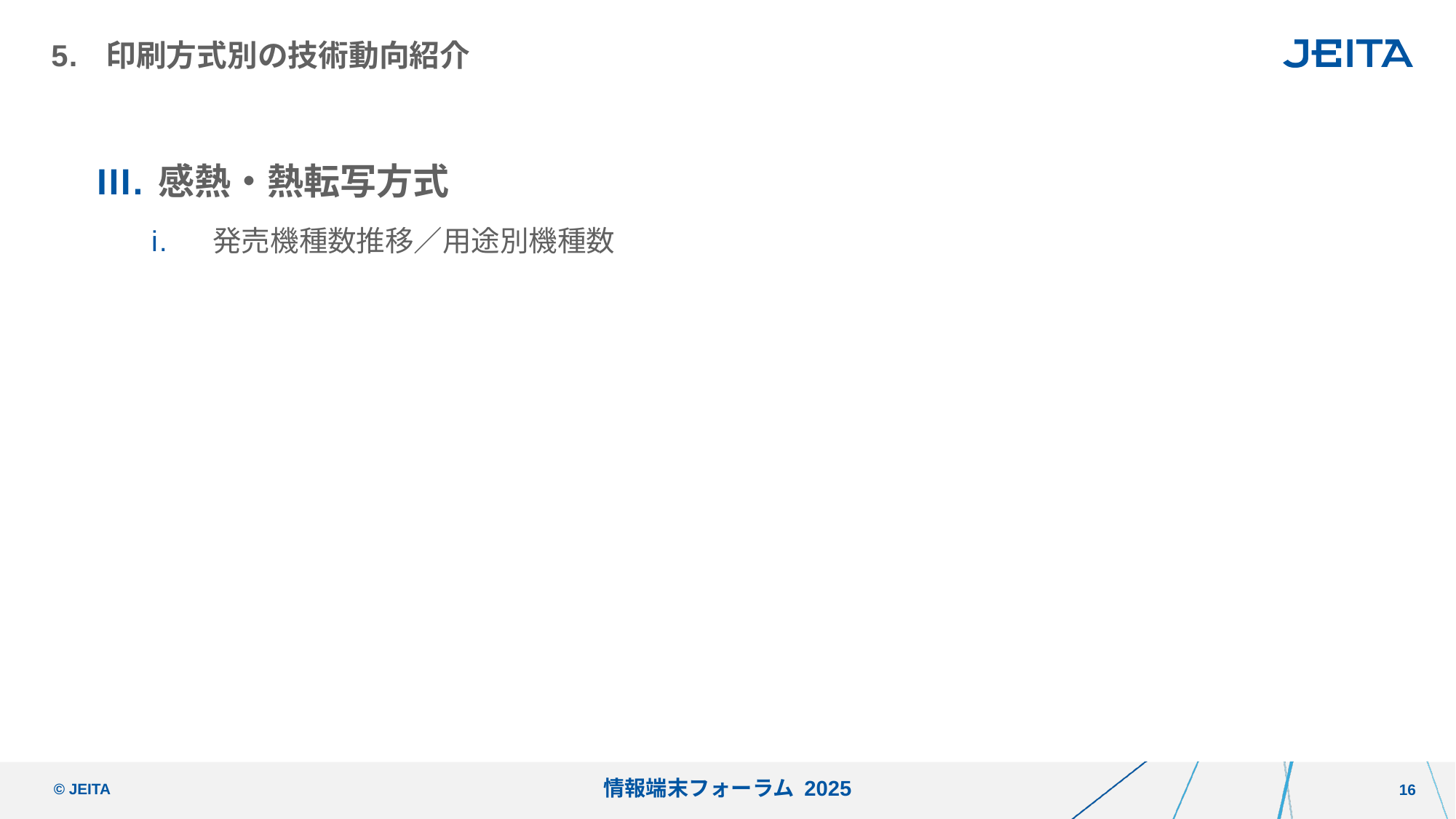

# 印刷方式別の技術動向紹介
感熱・熱転写方式
発売機種数推移／用途別機種数
情報端末フォーラム 2025
© JEITA